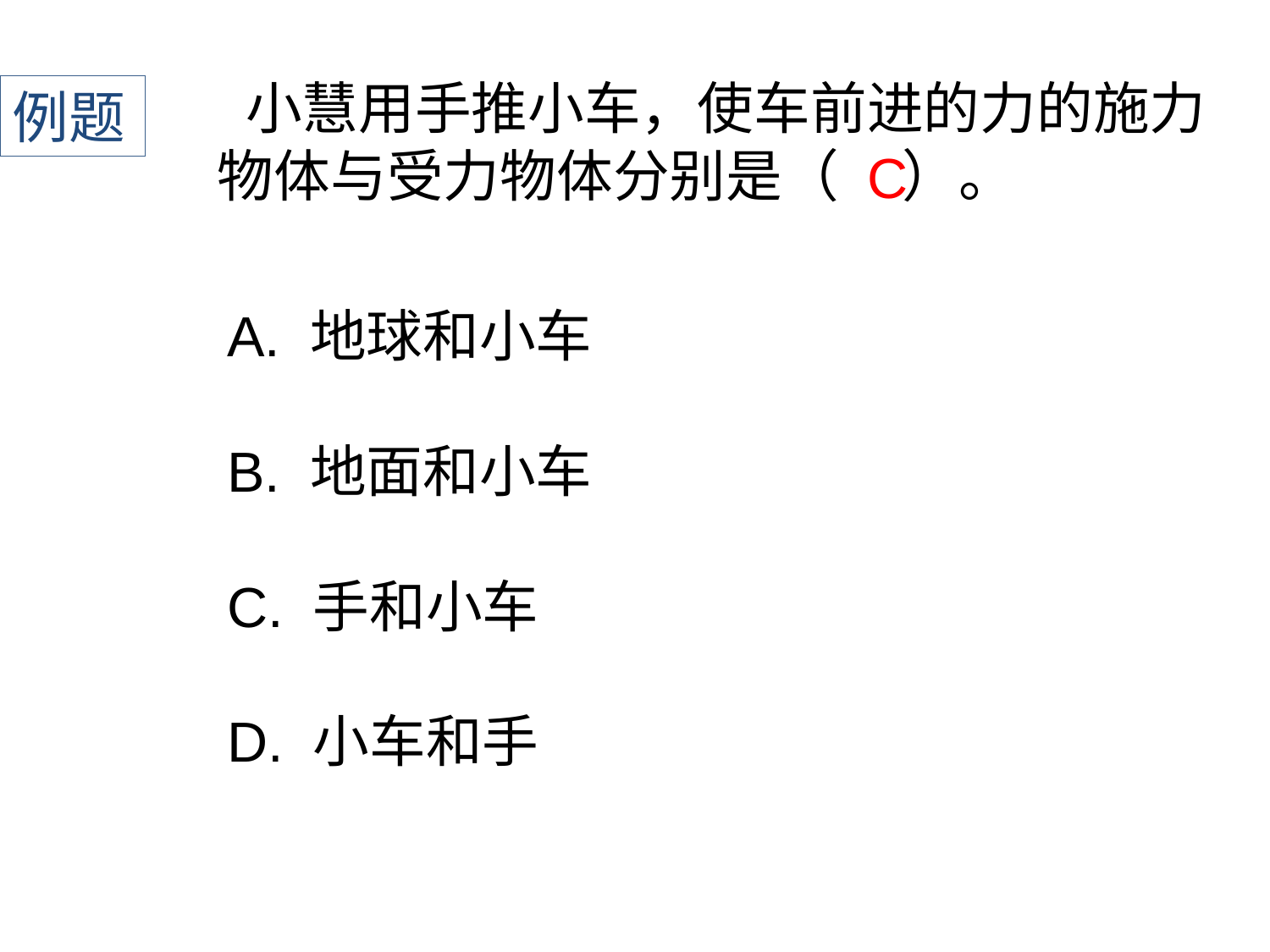

﻿ ﻿小慧用手推小车，使车前进的力的施力物体与受力物体分别是（     ）。
例题
C
﻿A. 地球和小车
B. 地面和小车
C. 手和小车
D. 小车和手